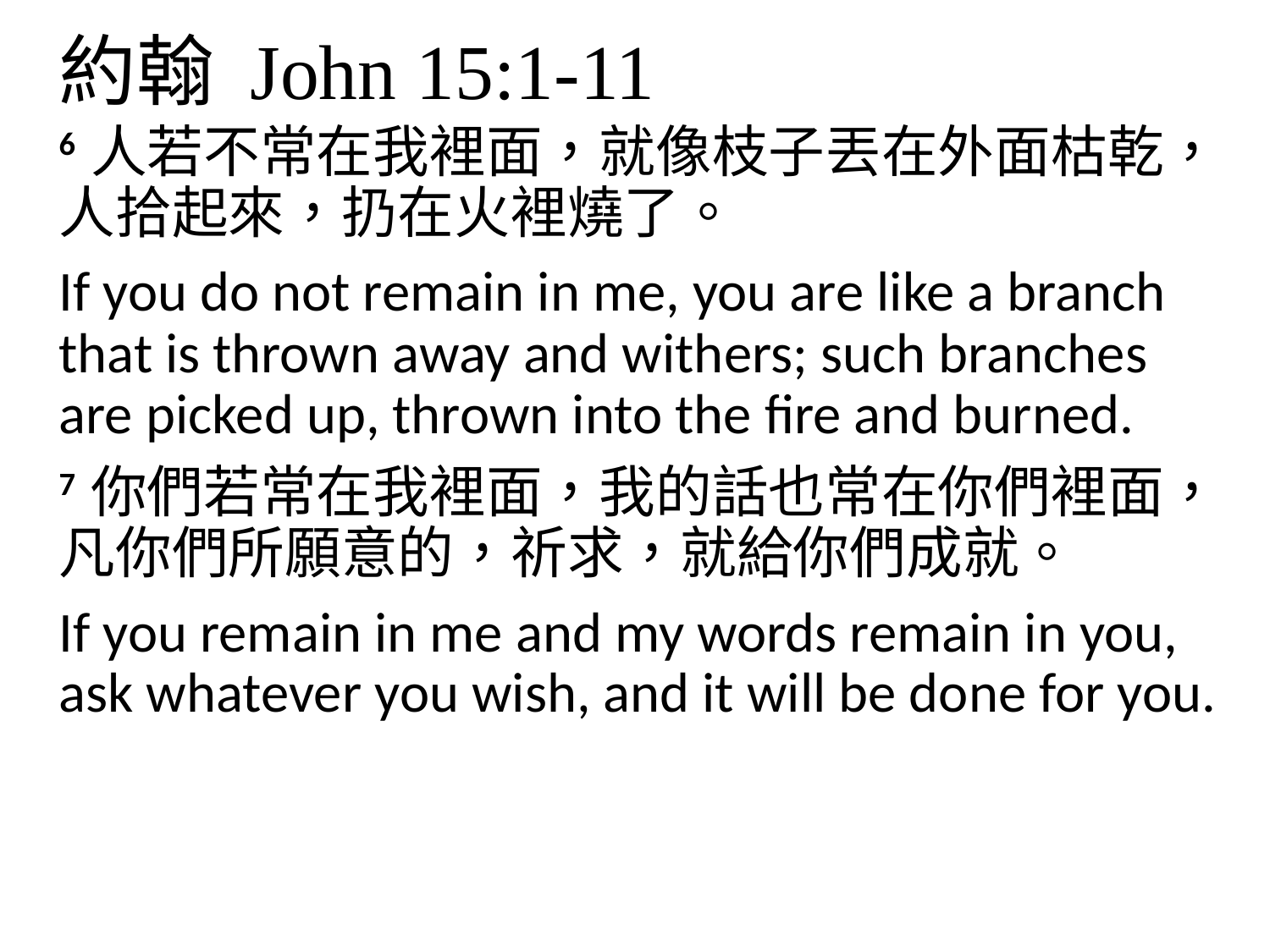

# 約翰 John 15:1-11
6 人若不常在我裡面，就像枝子丟在外面枯乾，人拾起來，扔在火裡燒了。
If you do not remain in me, you are like a branch that is thrown away and withers; such branches are picked up, thrown into the fire and burned.
7 你們若常在我裡面，我的話也常在你們裡面，凡你們所願意的，祈求，就給你們成就。
If you remain in me and my words remain in you, ask whatever you wish, and it will be done for you.